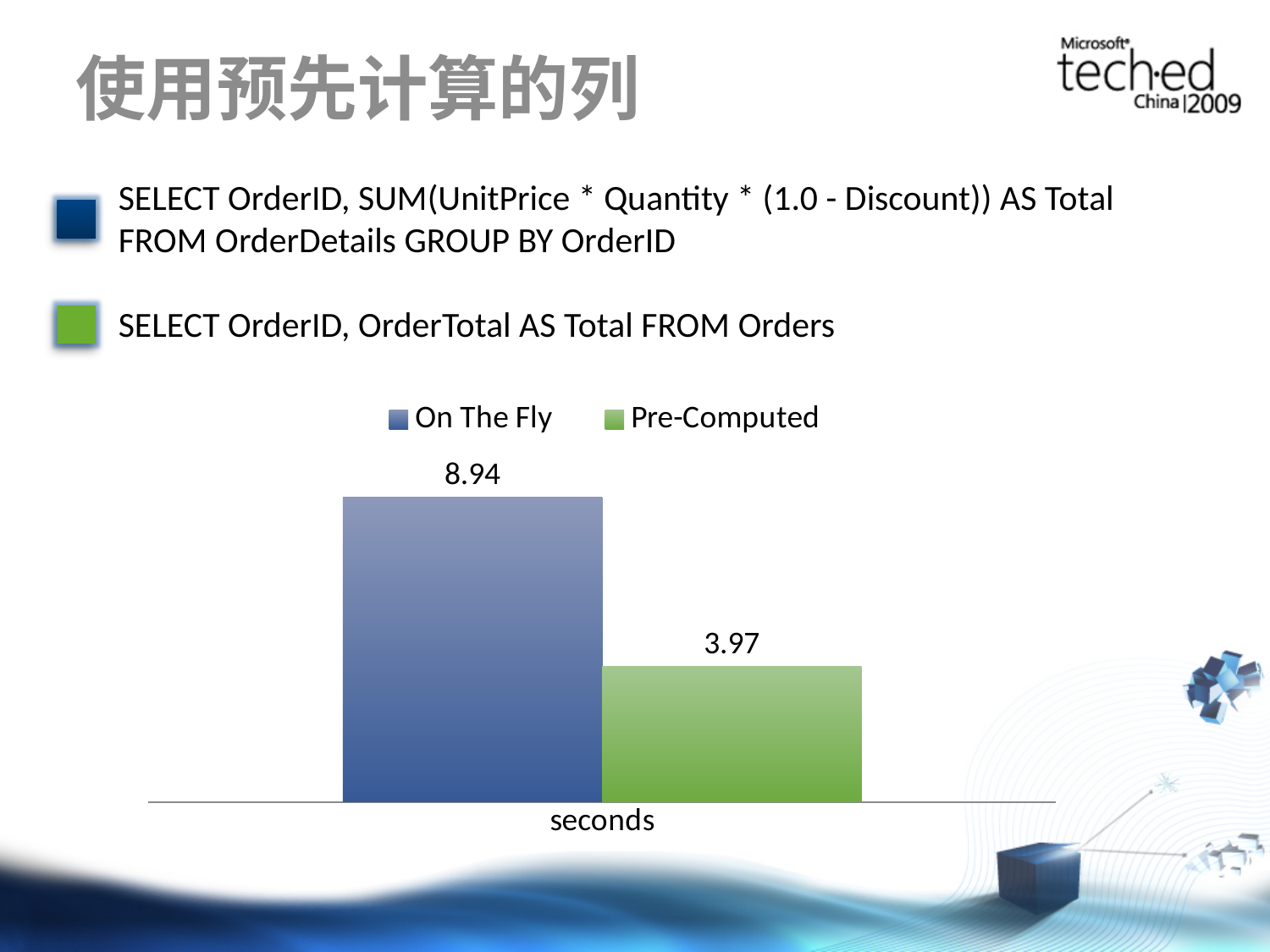

# 使用预先计算的列
SELECT OrderID, SUM(UnitPrice * Quantity * (1.0 - Discount)) AS Total
FROM OrderDetails GROUP BY OrderID

SELECT OrderID, OrderTotal AS Total FROM Orders

### Chart

| Category | On The Fly | Pre-Computed |
|---|---|---|
| seconds | 8.94 | 3.9699999999999998 |